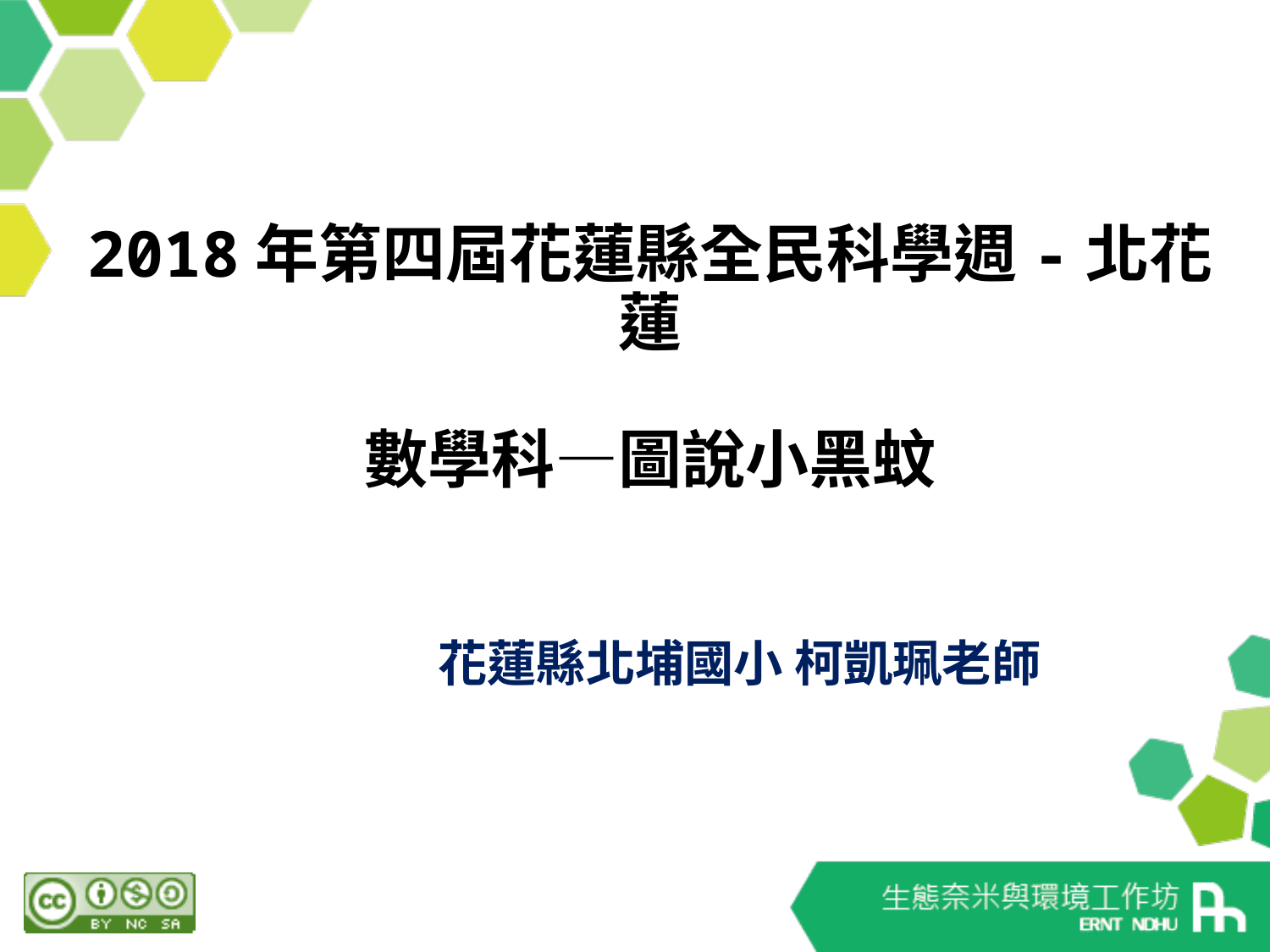

# 2018年第四屆花蓮縣全民科學週-北花蓮 數學科—圖說小黑蚊
花蓮縣北埔國小 柯凱珮老師